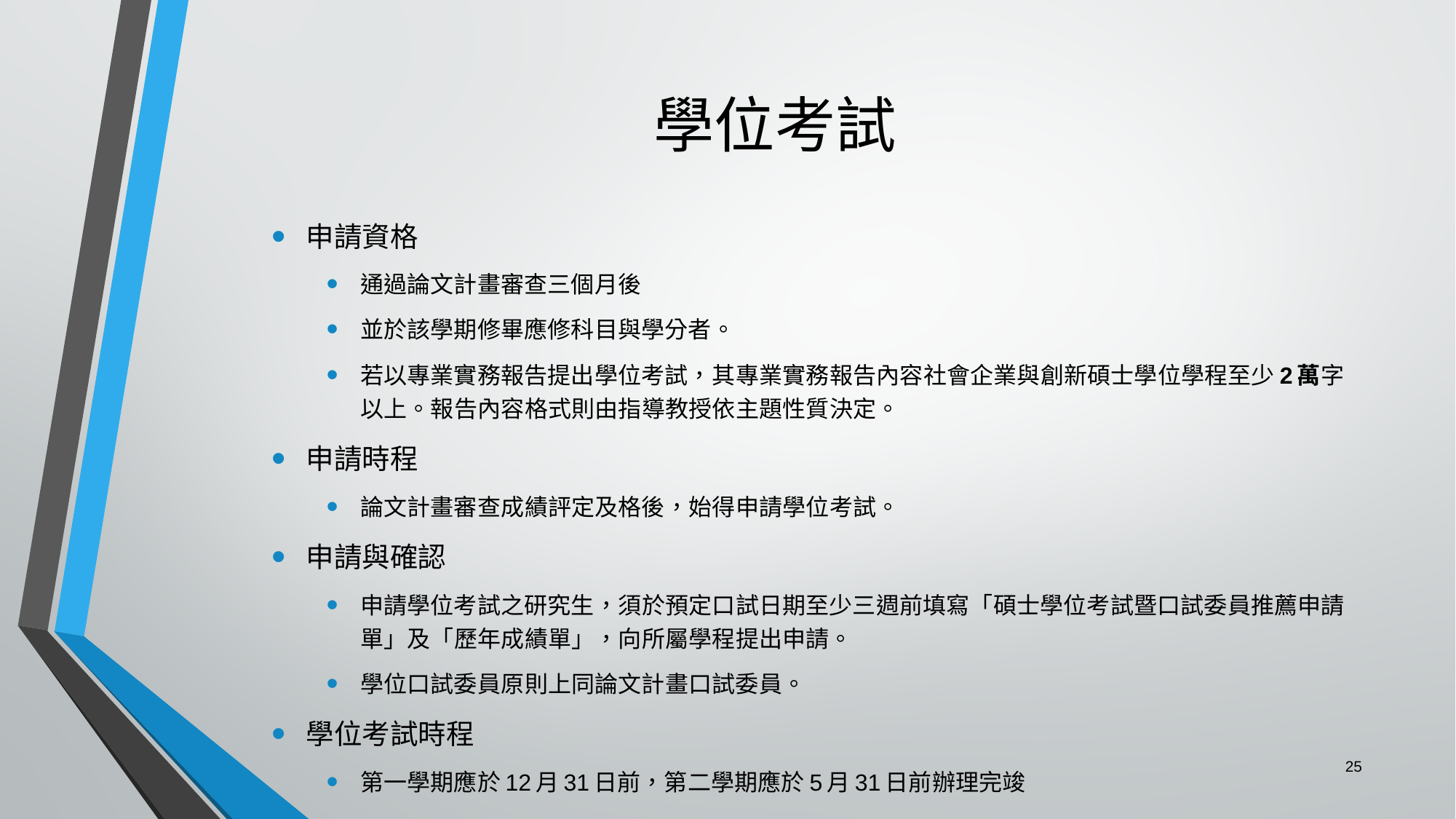

# 學位考試
申請資格
通過論文計畫審查三個月後
並於該學期修畢應修科目與學分者。
若以專業實務報告提出學位考試，其專業實務報告內容社會企業與創新碩士學位學程至少2萬字以上。報告內容格式則由指導教授依主題性質決定。
申請時程
論文計畫審查成績評定及格後，始得申請學位考試。
申請與確認
申請學位考試之研究生，須於預定口試日期至少三週前填寫「碩士學位考試暨口試委員推薦申請單」及「歷年成績單」，向所屬學程提出申請。
學位口試委員原則上同論文計畫口試委員。
學位考試時程
第一學期應於12月31日前，第二學期應於5月31日前辦理完竣

25